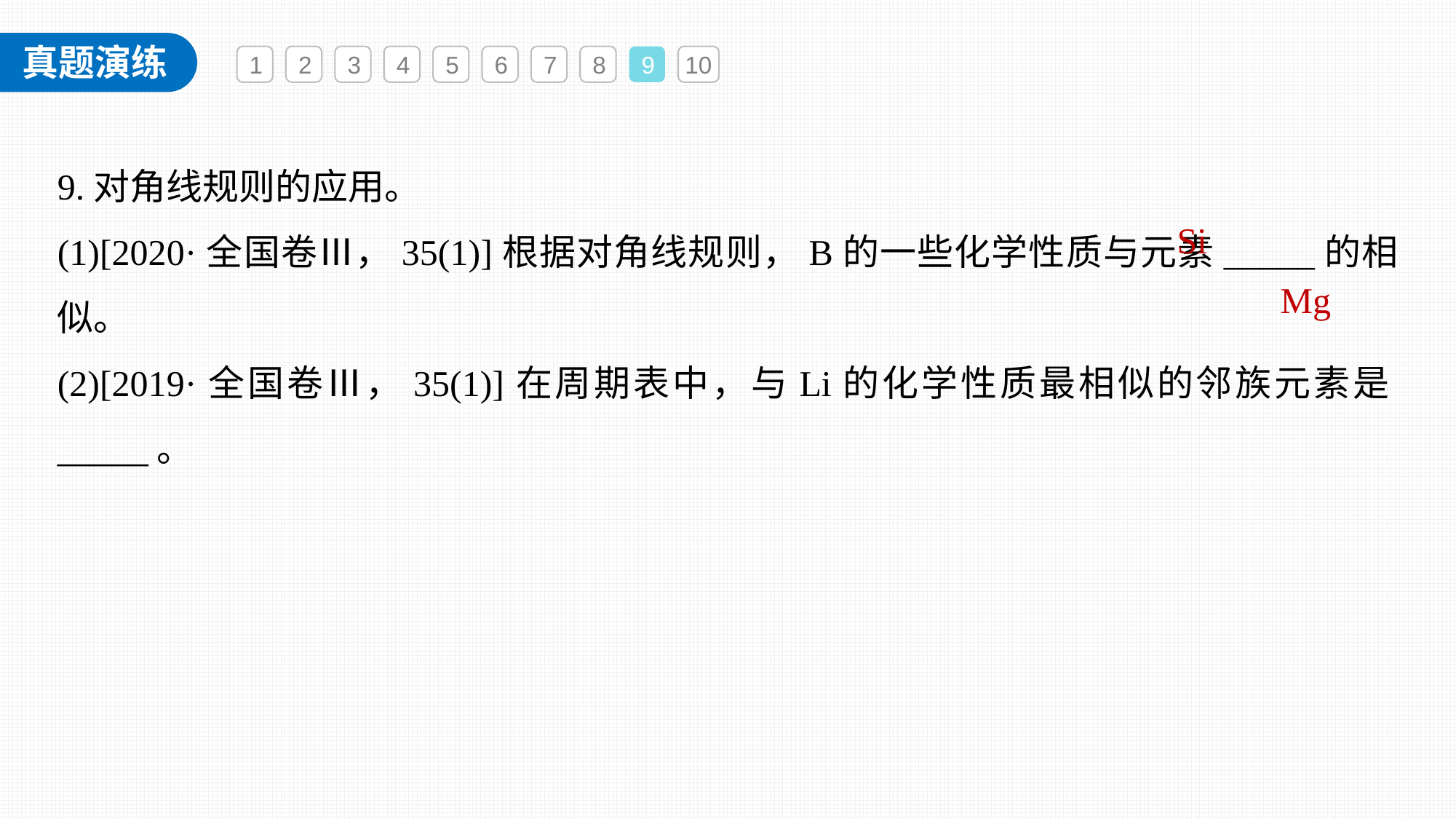

1
2
3
4
5
6
7
8
9
10
9.对角线规则的应用。
(1)[2020·全国卷Ⅲ，35(1)]根据对角线规则，B的一些化学性质与元素_____的相似。
(2)[2019·全国卷Ⅲ，35(1)]在周期表中，与Li的化学性质最相似的邻族元素是_____。
Si
Mg